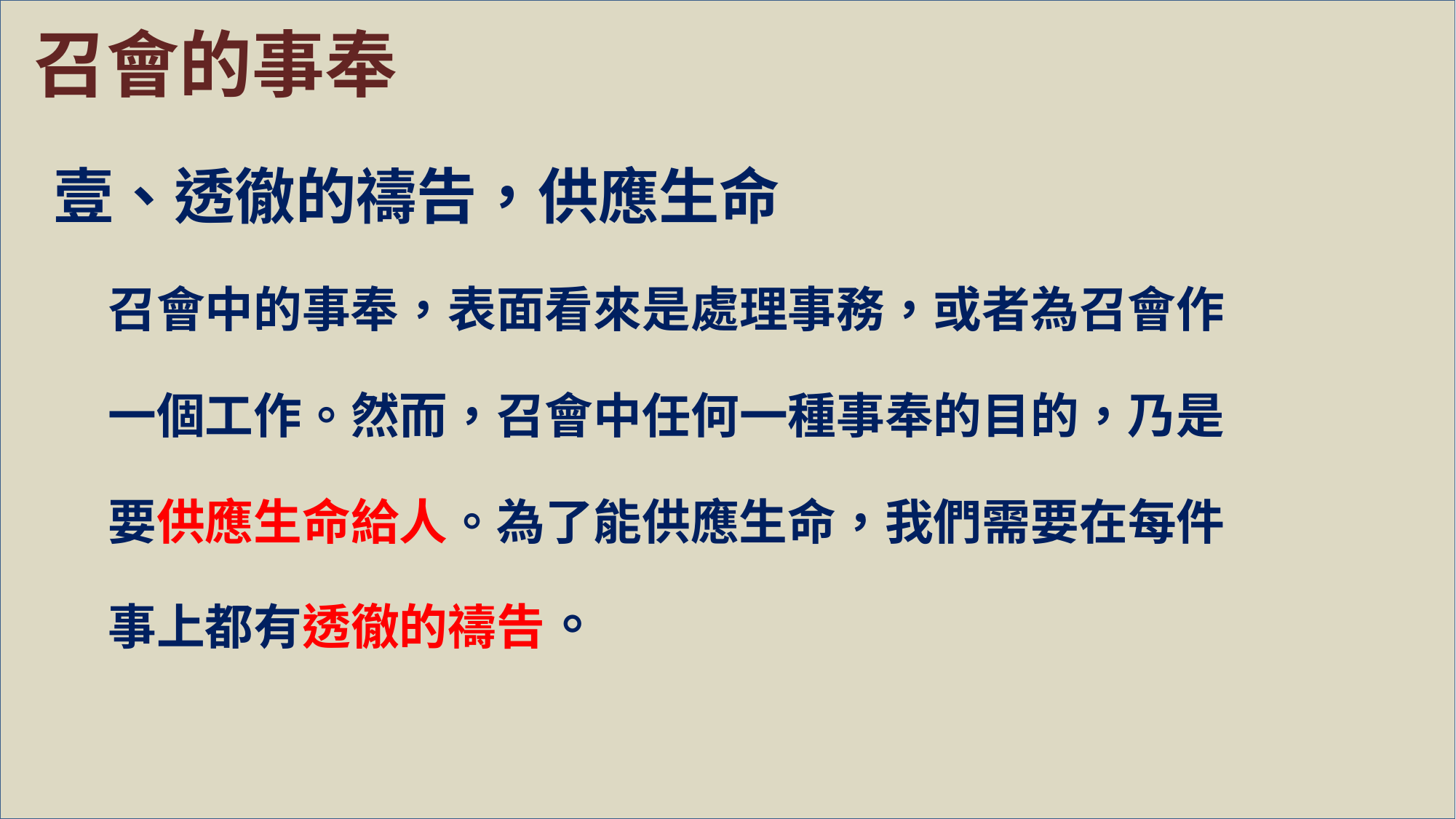

召會的事奉
壹、透徹的禱告，供應生命
召會中的事奉，表面看來是處理事務，或者為召會作一個工作。然而，召會中任何一種事奉的目的，乃是要供應生命給人。為了能供應生命，我們需要在每件事上都有透徹的禱告。